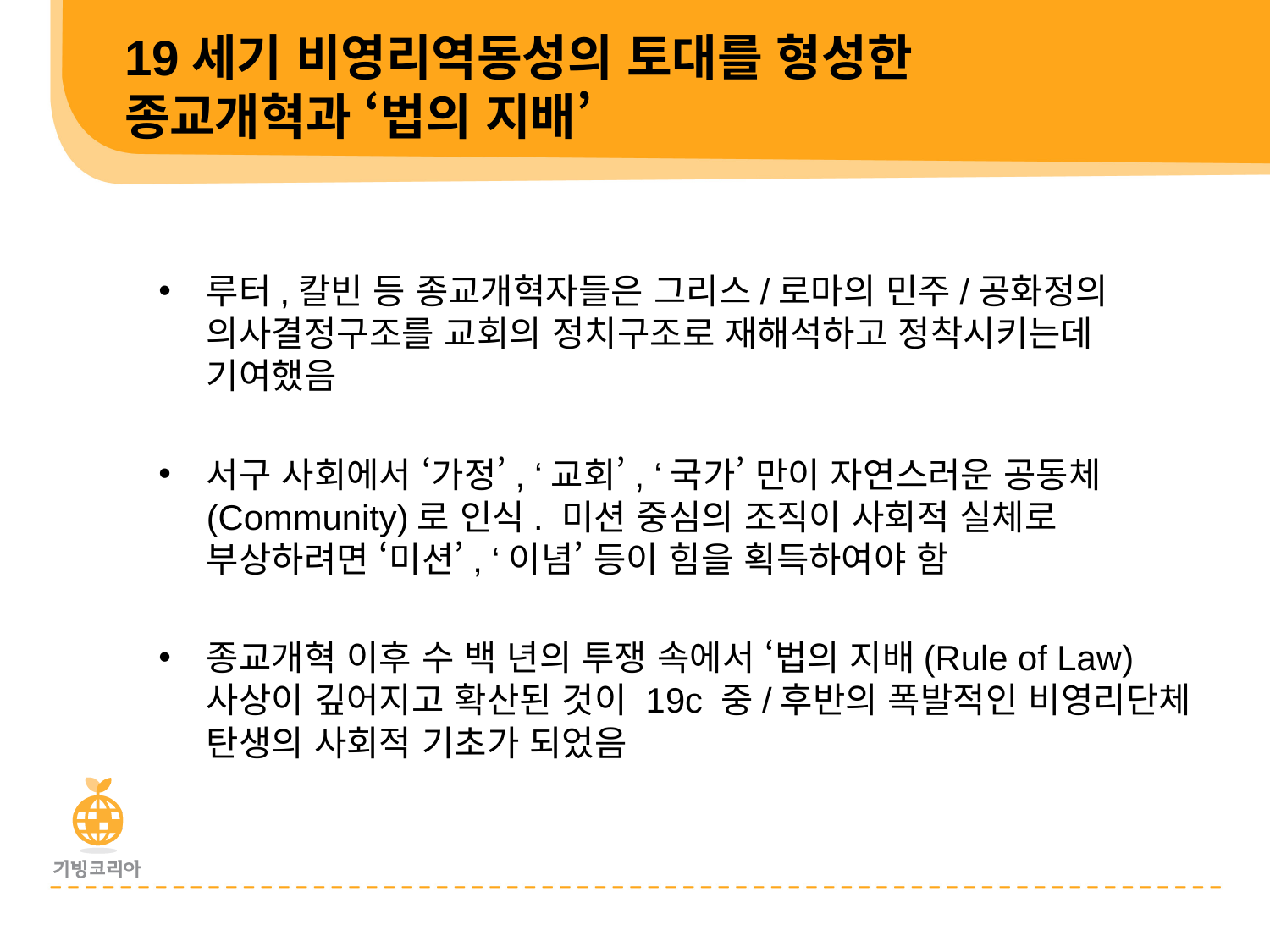

19세기 비영리역동성의 토대를 형성한 종교개혁과 ‘법의 지배’
루터,칼빈 등 종교개혁자들은 그리스/로마의 민주/공화정의 의사결정구조를 교회의 정치구조로 재해석하고 정착시키는데 기여했음

서구 사회에서 ‘가정’, ‘교회’, ‘국가’ 만이 자연스러운 공동체(Community)로 인식. 미션 중심의 조직이 사회적 실체로 부상하려면 ‘미션’, ‘이념’ 등이 힘을 획득하여야 함

종교개혁 이후 수 백 년의 투쟁 속에서 ‘법의 지배(Rule of Law) 사상이 깊어지고 확산된 것이 19c 중/후반의 폭발적인 비영리단체 탄생의 사회적 기초가 되었음